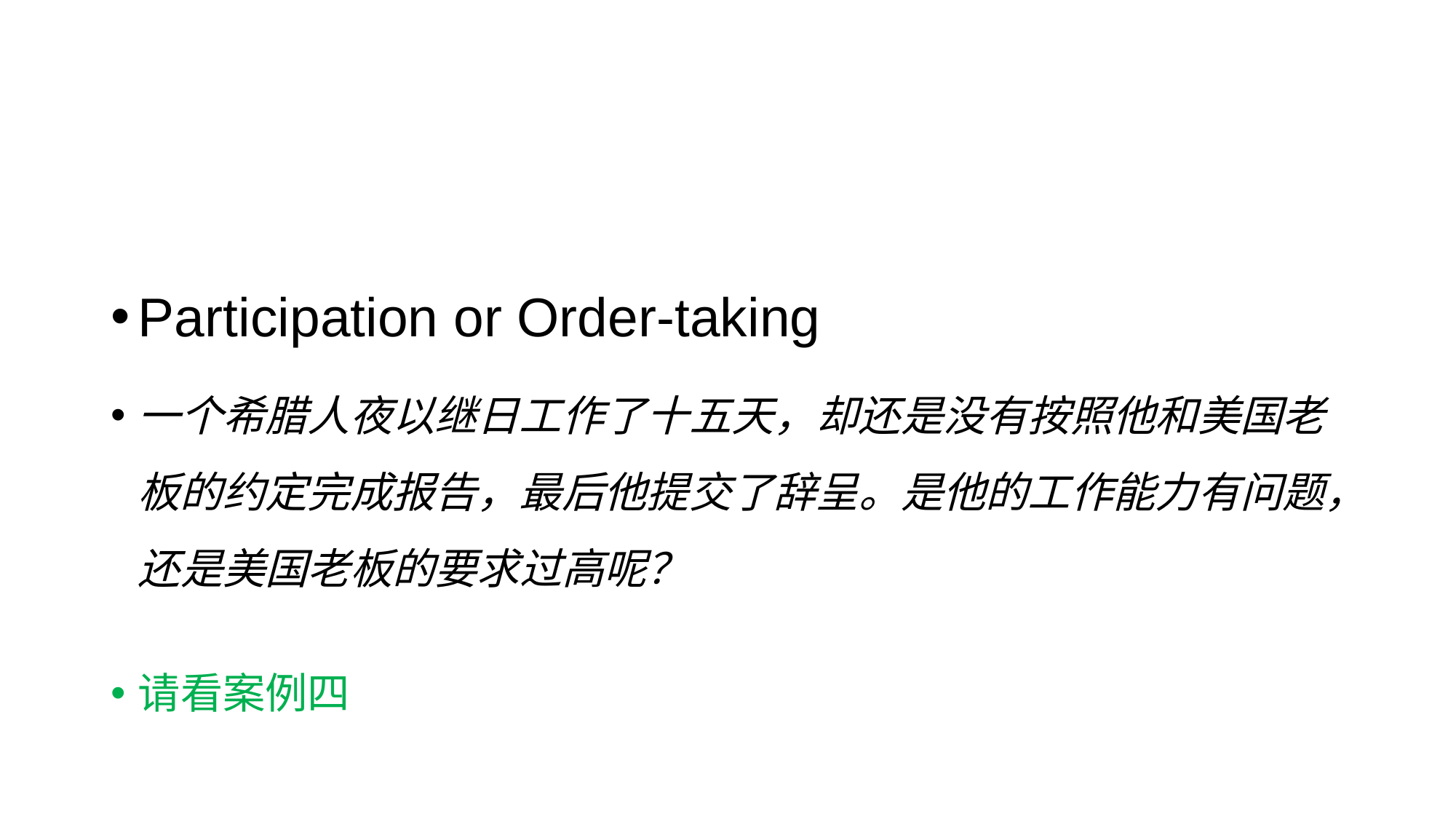

#

Participation or Order-taking
一个希腊人夜以继日工作了十五天，却还是没有按照他和美国老板的约定完成报告，最后他提交了辞呈。是他的工作能力有问题，还是美国老板的要求过高呢？

请看案例四